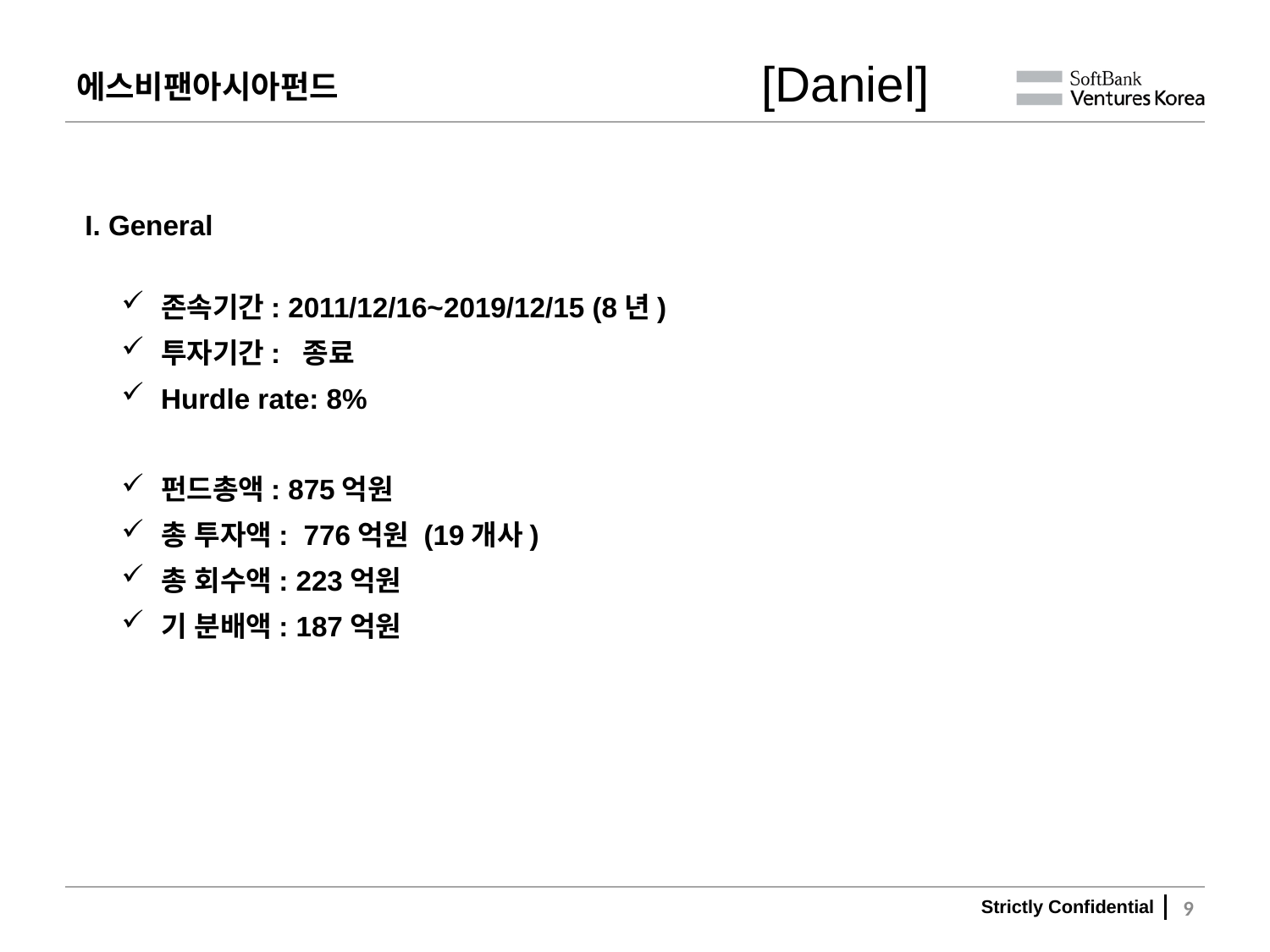

# 에스비팬아시아펀드
[Daniel]
I. General
존속기간: 2011/12/16~2019/12/15 (8년)
투자기간:  종료
Hurdle rate: 8%

펀드총액: 875억원
총 투자액:  776억원 (19개사)
총 회수액: 223억원
기 분배액: 187억원

9